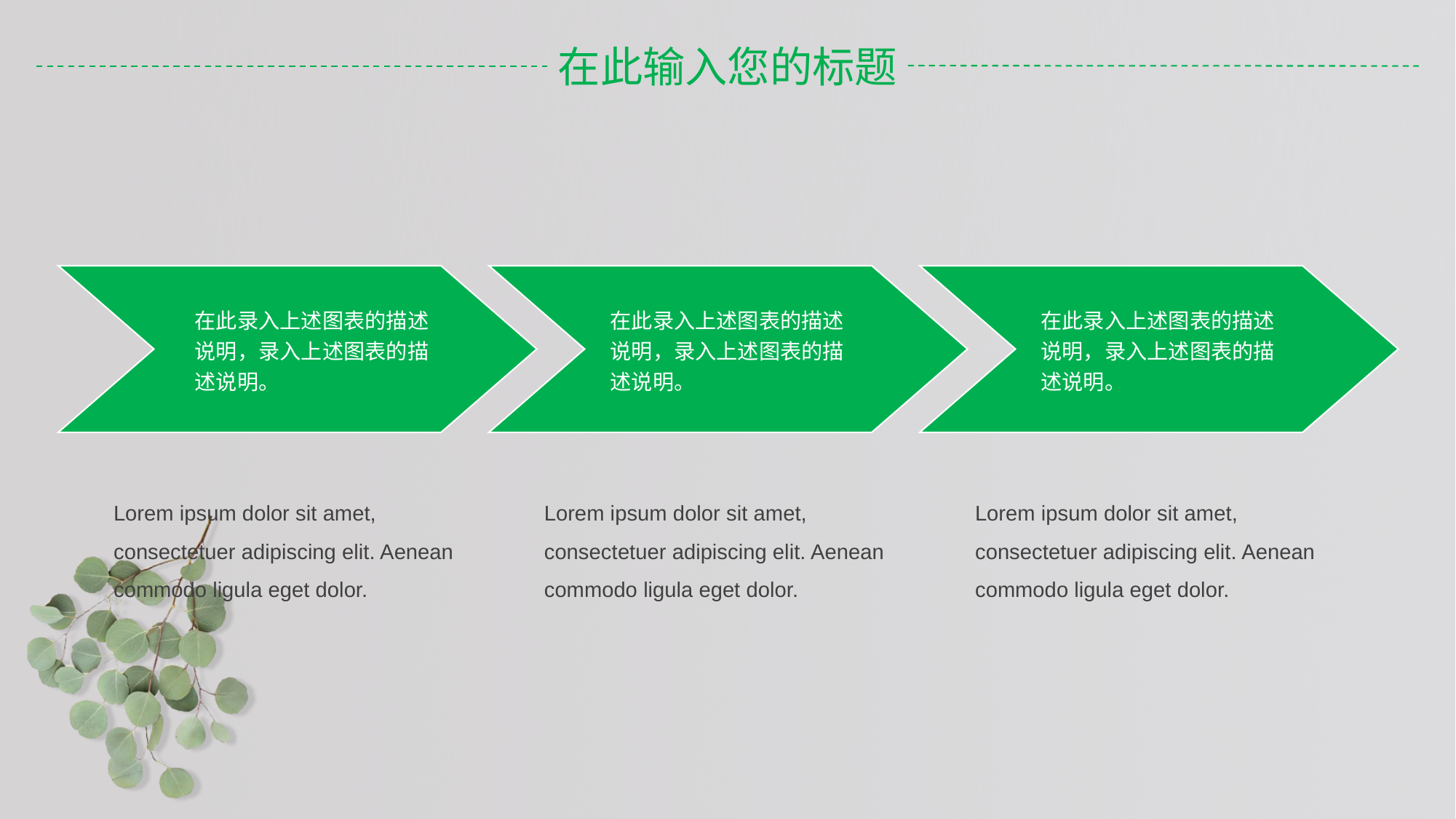

在此录入上述图表的描述说明，录入上述图表的描述说明。
Lorem ipsum dolor sit amet, consectetuer adipiscing elit. Aenean commodo ligula eget dolor.
Lorem ipsum dolor sit amet, consectetuer adipiscing elit. Aenean commodo ligula eget dolor.
Lorem ipsum dolor sit amet, consectetuer adipiscing elit. Aenean commodo ligula eget dolor.
在此录入上述图表的描述说明，录入上述图表的描述说明。
在此录入上述图表的描述说明，录入上述图表的描述说明。